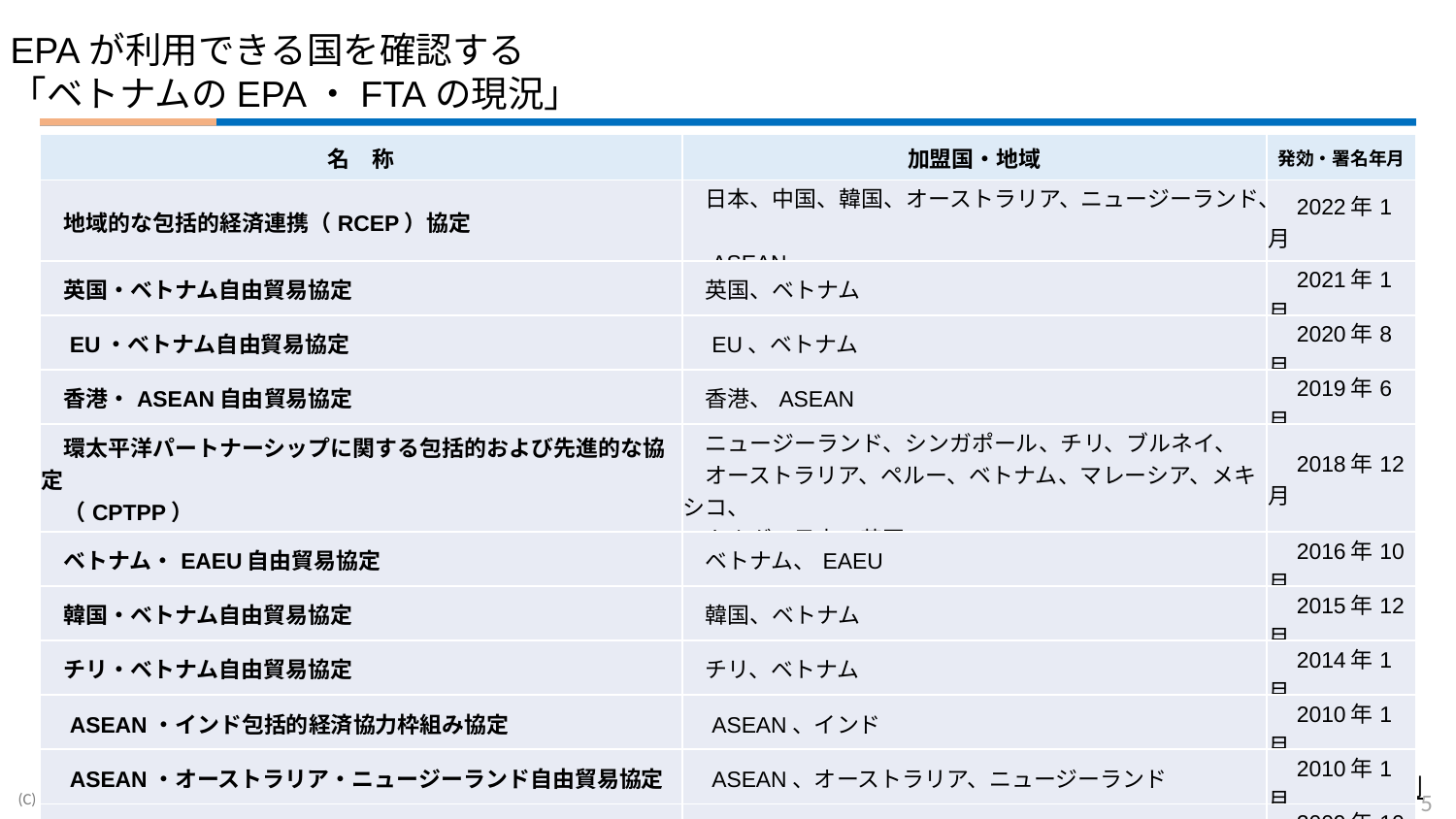

EPAが利用できる国を確認する
「ベトナムのEPA・FTAの現況」
| 名　称 | 加盟国・地域 | 発効・署名年月 |
| --- | --- | --- |
| 地域的な包括的経済連携（RCEP）協定 | 日本、中国、韓国、オーストラリア、ニュージーランド、　 　ASEAN | 2022年1月 |
| 英国・ベトナム自由貿易協定 | 英国、ベトナム | 2021年1月 |
| EU・ベトナム自由貿易協定 | EU、ベトナム | 2020年8月 |
| 香港・ASEAN自由貿易協定 | 香港、ASEAN | 2019年6月 |
| 環太平洋パートナーシップに関する包括的および先進的な協定 　（CPTPP） | ニュージーランド、シンガポール、チリ、ブルネイ、 　オーストラリア、ペルー、ベトナム、マレーシア、メキシコ、 　カナダ、日本、英国 | 2018年12月 |
| ベトナム・EAEU自由貿易協定 | ベトナム、EAEU | 2016年10月 |
| 韓国・ベトナム自由貿易協定 | 韓国、ベトナム | 2015年12月 |
| チリ・ベトナム自由貿易協定 | チリ、ベトナム | 2014年1月 |
| ASEAN・インド包括的経済協力枠組み協定 | ASEAN、インド | 2010年1月 |
| ASEAN・オーストラリア・ニュージーランド自由貿易協定 | ASEAN、オーストラリア、ニュージーランド | 2010年1月 |
| 日本・ベトナム経済連携協定 | 日本、ベトナム | 2009年10月 |
| 日本・ASEAN包括的経済連携協定（AJCEP） | 日本、ASEAN | 2008年12月 |
| 韓国・ASEAN自由貿易協定 | 韓国、ASEAN | 2007年6月 |
| 中国・ASEAN自由貿易協定(ACFTA) | 中国、ASEAN | 2005年7月 |
| ASEAN物品貿易協定（ATIGA） 　（旧：ASEAN自由貿易地域（AFTA)形成のための共通効果特恵関税（CEPT）協定） | シンガポール、タイ、マレーシア、インドネシア、 　フィリピン、ブルネイ、ベトナム、カンボジア、ラオス、 　ミャンマー | 1993年1月 |
各国のEPA・FTAを調べるにはＪＥＴＲＯの「世界のFTAデータベース」が便利